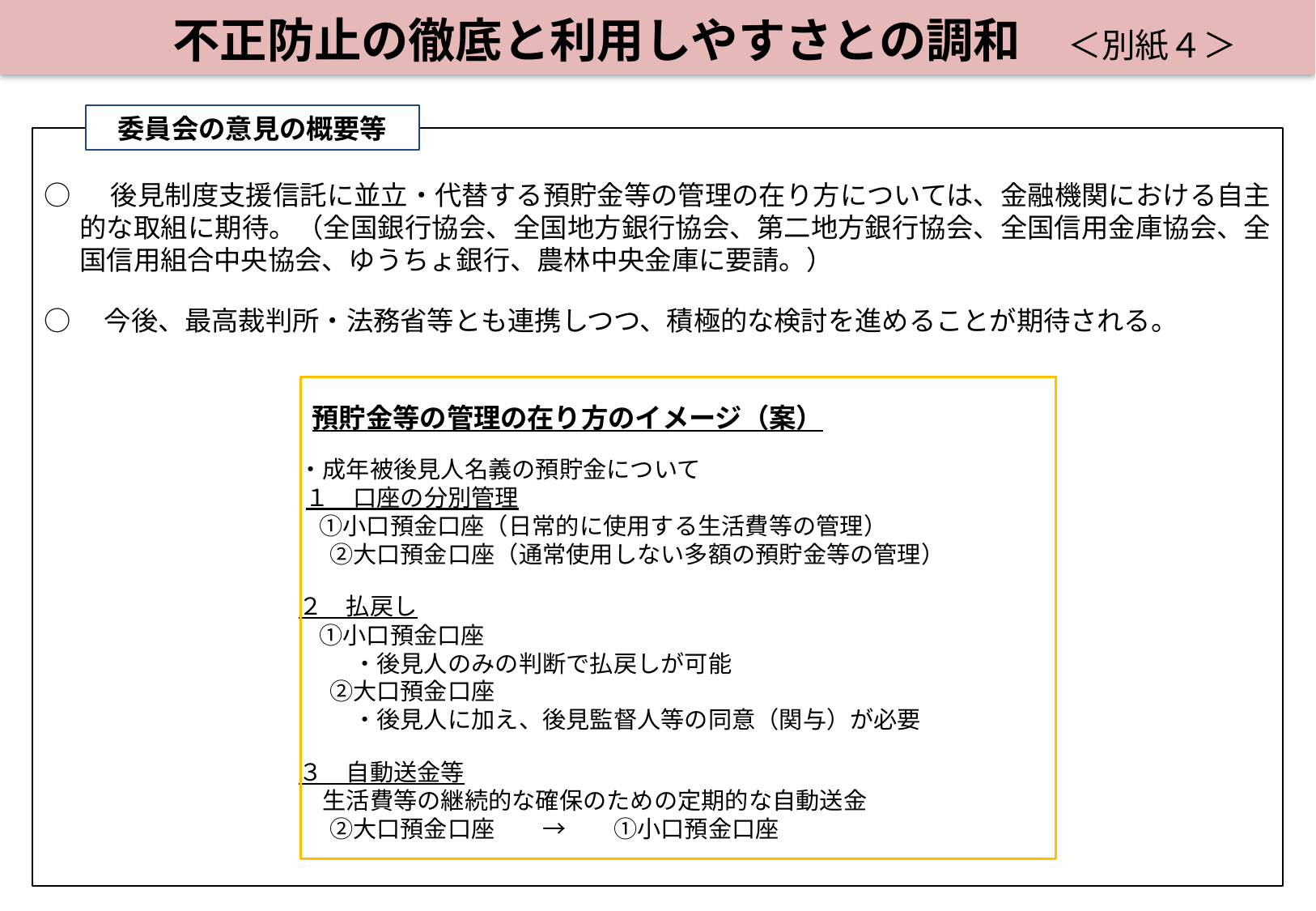

不正防止の徹底と利用しやすさとの調和　＜別紙４＞
委員会の意見の概要等

○　 後見制度支援信託に並立・代替する預貯金等の管理の在り方については、金融機関における自主的な取組に期待。（全国銀行協会、全国地方銀行協会、第二地方銀行協会、全国信用金庫協会、全国信用組合中央協会、ゆうちょ銀行、農林中央金庫に要請。）

○　今後、最高裁判所・法務省等とも連携しつつ、積極的な検討を進めることが期待される。

　　預貯金等の管理の在り方のイメージ（案）

　　・成年被後見人名義の預貯金について
　　１　口座の分別管理
　　　①小口預金口座（日常的に使用する生活費等の管理）
　　　②大口預金口座（通常使用しない多額の預貯金等の管理）

　　２　払戻し
　　　①小口預金口座
　　　　・後見人のみの判断で払戻しが可能
　　　②大口預金口座
　　　　・後見人に加え、後見監督人等の同意（関与）が必要

　　３　自動送金等
　　　生活費等の継続的な確保のための定期的な自動送金
　　　②大口預金口座　　→　　①小口預金口座